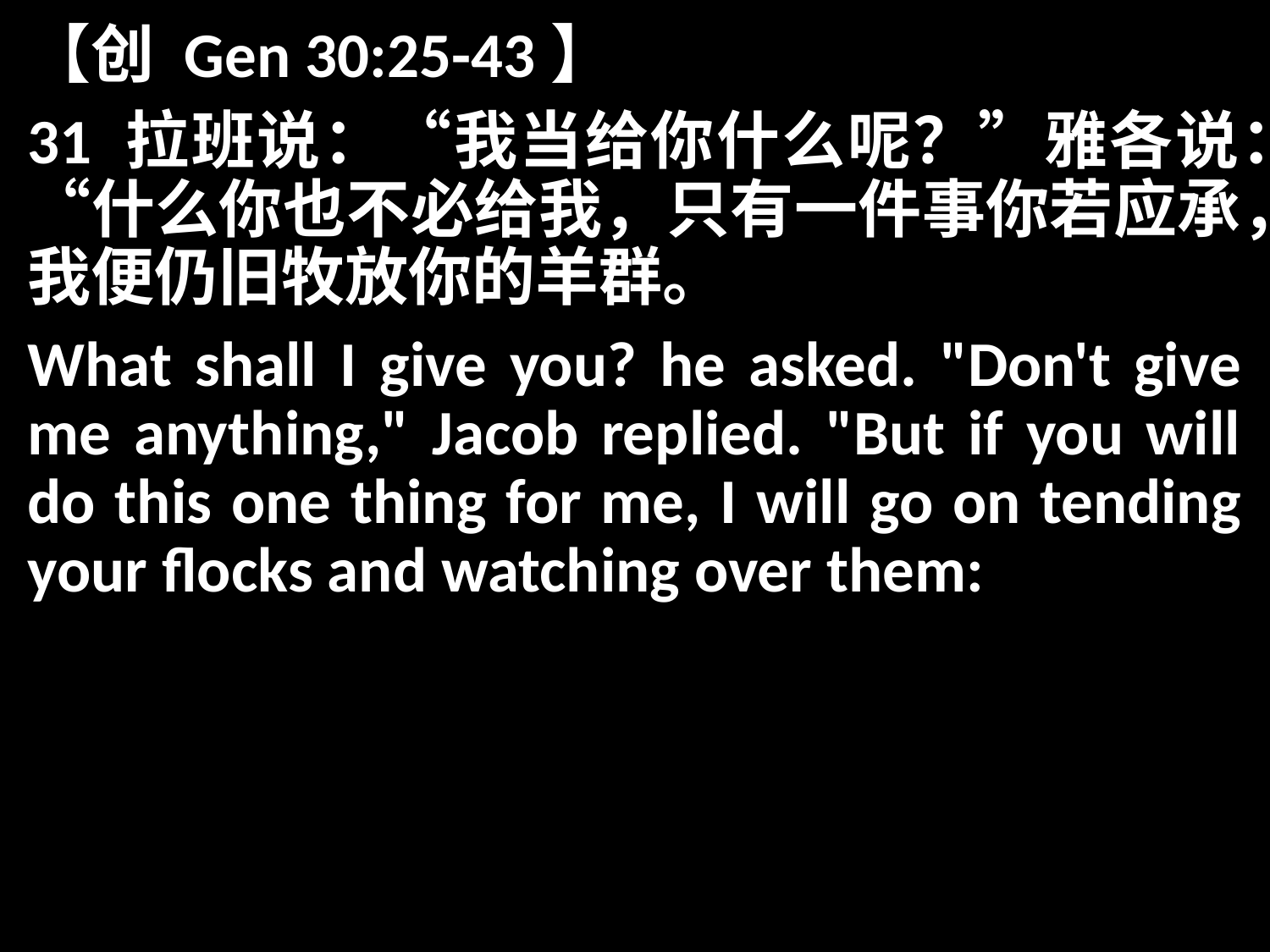

【创 Gen 30:25-43】
31 拉班说：“我当给你什么呢？”雅各说：“什么你也不必给我，只有一件事你若应承，我便仍旧牧放你的羊群。
What shall I give you? he asked. "Don't give me anything," Jacob replied. "But if you will do this one thing for me, I will go on tending your flocks and watching over them: